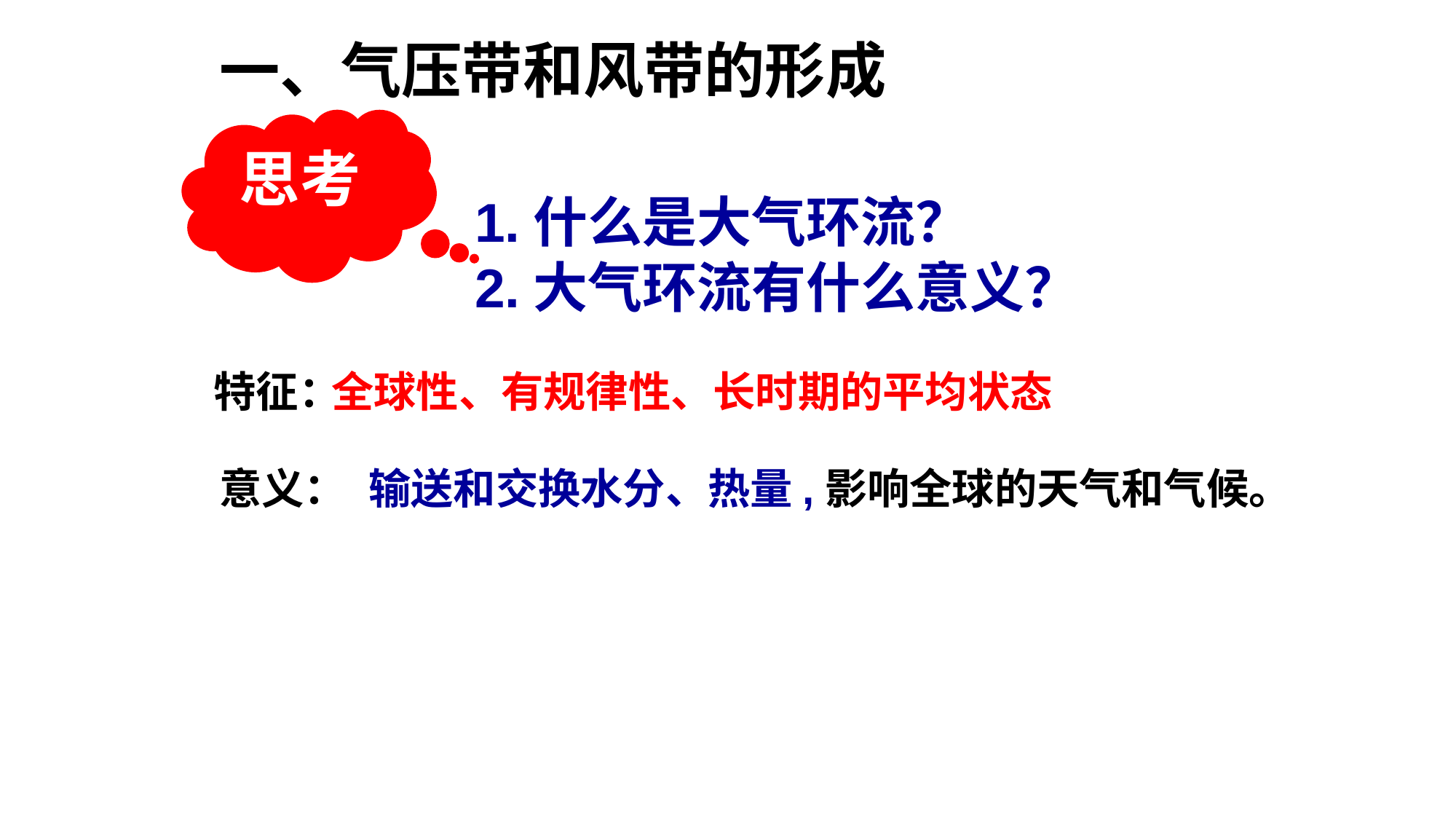

# 一、气压带和风带的形成
思考
1.什么是大气环流？
2.大气环流有什么意义？
特征：
全球性、有规律性、长时期的平均状态
输送和交换水分、热量,影响全球的天气和气候。
意义：